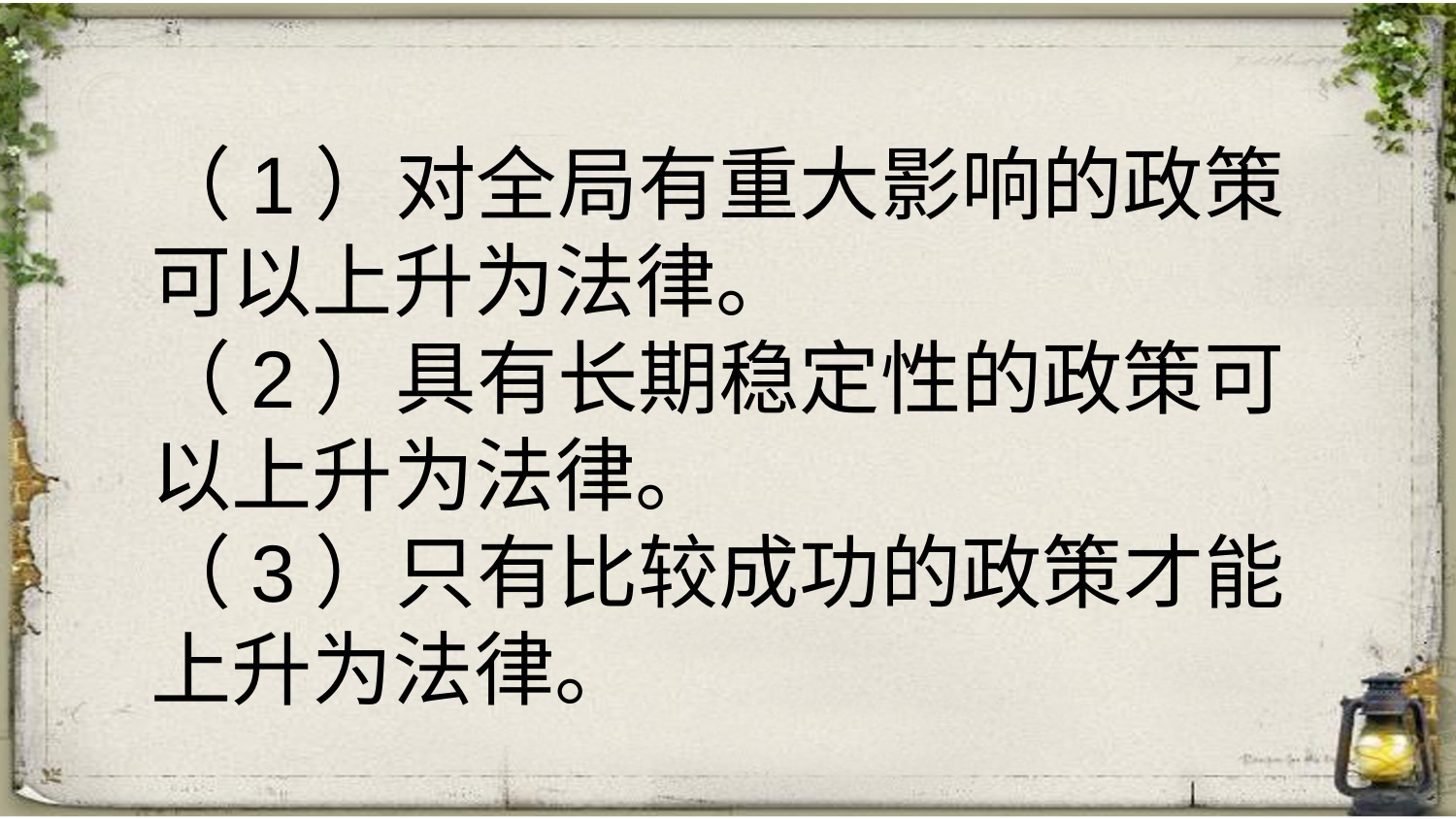

（1）对全局有重大影响的政策可以上升为法律。
（2）具有长期稳定性的政策可以上升为法律。
（3）只有比较成功的政策才能上升为法律。